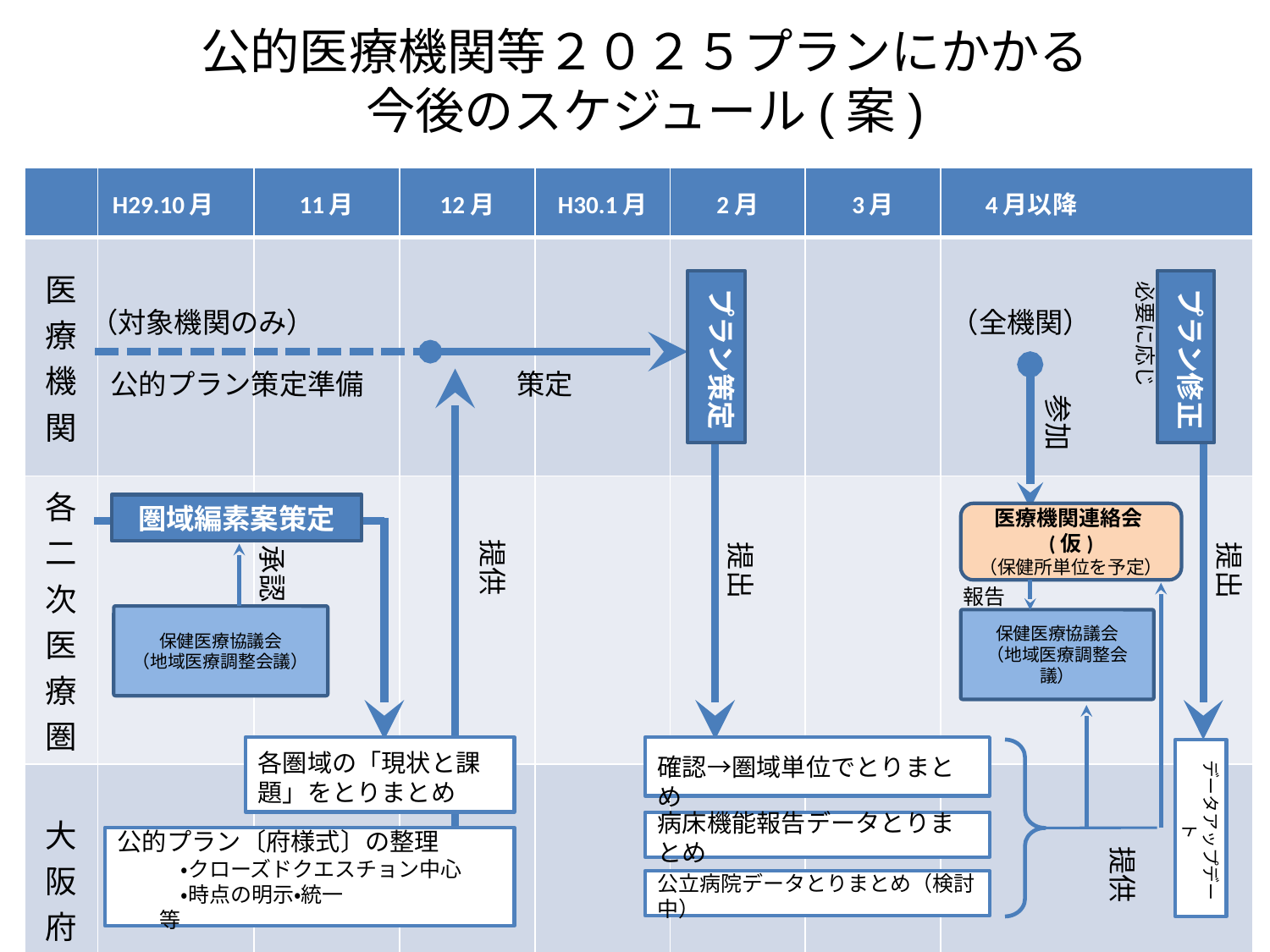

公的医療機関等２０２５プランにかかる
今後のスケジュール(案)
|  | H29.10月 | 11月 | 12月 | H30.1月 | 2月 | 3月 | 4月以降 |
| --- | --- | --- | --- | --- | --- | --- | --- |
| 医療機関 |  |  |  |  |  |  |  |
| 各二次医療圏 |  |  |  |  |  |  |  |
| 大阪府 |  |  |  |  |  |  |  |
必要に応じ
プラン策定
プラン修正
（対象機関のみ）
（全機関）
公的プラン策定準備
策定
参加
圏域編素案策定
医療機関連絡会(仮)
（保健所単位を予定）
提供
提出
提出
承認
報告
保健医療協議会
（地域医療調整会議）
保健医療協議会
（地域医療調整会議）
各圏域の「現状と課題」をとりまとめ
確認→圏域単位でとりまとめ

データアップデート
病床機能報告データとりまとめ
公的プラン〔府様式〕の整理
　　　・クローズドクエスチョン中心
　　　・時点の明示・統一　　　　　　　　　等
提供
公立病院データとりまとめ（検討中）